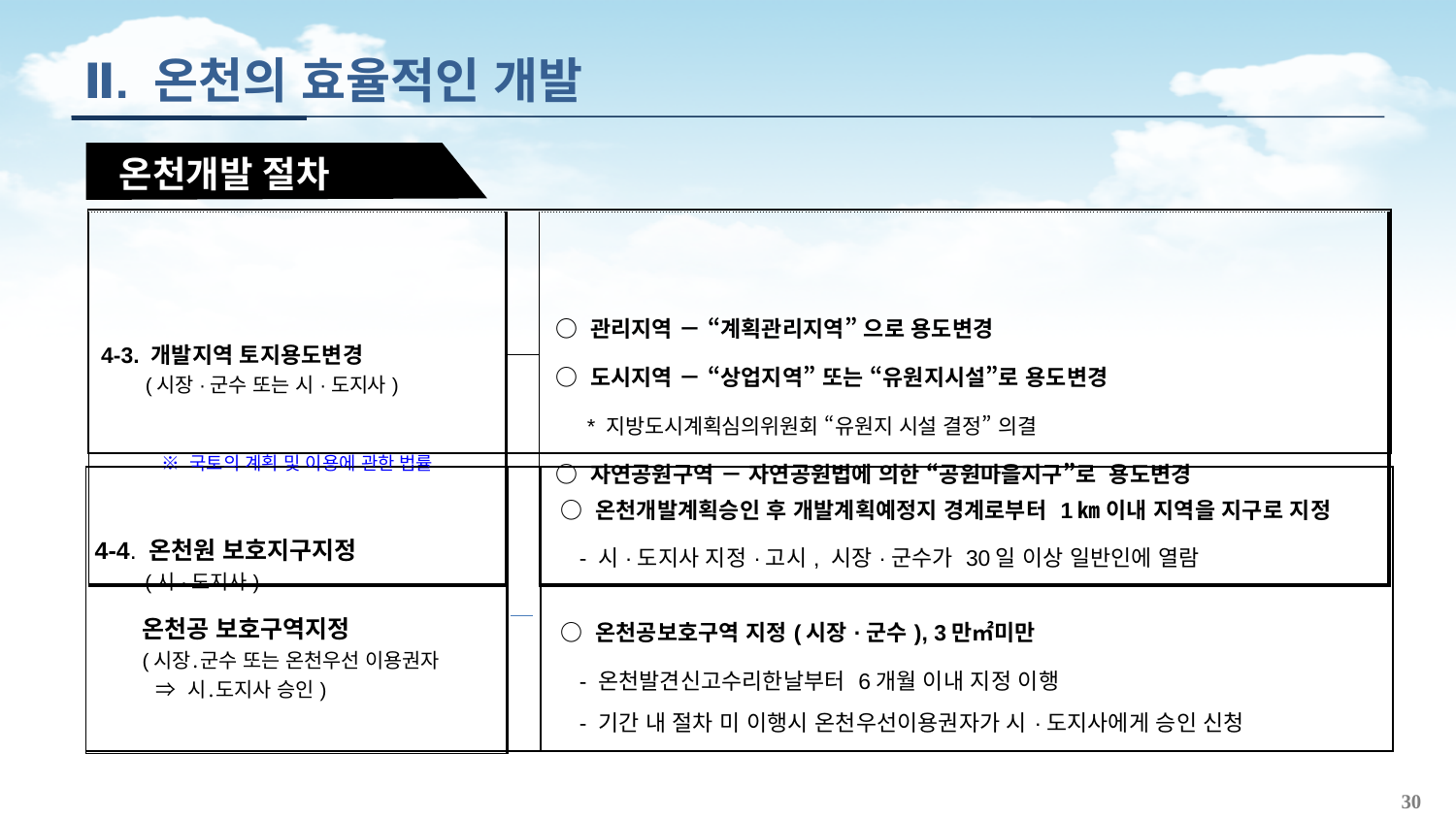

Ⅱ. 온천의 효율적인 개발

 온천개발 절차
|  |
| --- |
| 4-3. 개발지역 토지용도변경 (시장·군수 또는 시·도지사) ※ 국토의 계획 및 이용에 관한 법률 |  |  | ○ 관리지역 － “계획관리지역” 으로 용도변경 ○ 도시지역 － “상업지역” 또는 “유원지시설”로 용도변경 \* 지방도시계획심의위원회 “유원지 시설 결정” 의결 ○ 자연공원구역 － 자연공원법에 의한 “공원마을지구”로 용도변경 |
| --- | --- | --- | --- |
|  |  |  |  |
| 4-4. 온천원 보호지구지정 (시·도지사) 온천공 보호구역지정 (시장․군수 또는 온천우선 이용권자 ⇒ 시․도지사 승인) |  | ○ 온천개발계획승인 후 개발계획예정지 경계로부터 1㎞ 이내 지역을 지구로 지정 - 시·도지사 지정·고시, 시장·군수가 30일 이상 일반인에 열람 ○ 온천공보호구역 지정(시장·군수), 3만㎡미만 - 온천발견신고수리한날부터 6개월 이내 지정 이행 - 기간 내 절차 미 이행시 온천우선이용권자가 시·도지사에게 승인 신청 |
| --- | --- | --- |
|  |  |
| --- | --- |
30